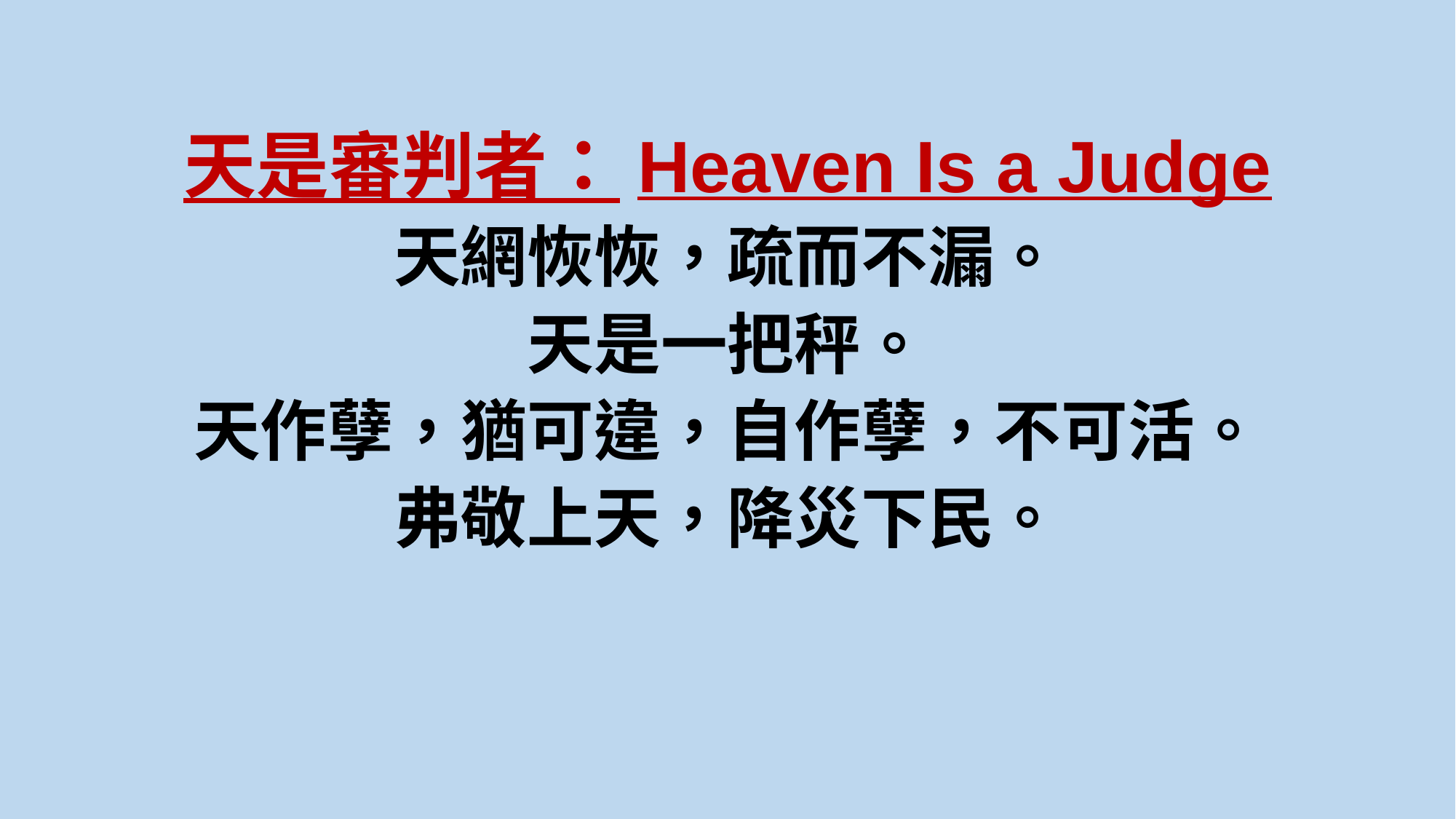

天是審判者：Heaven Is a Judge
天網恢恢，疏而不漏。
天是一把秤。
天作孽，猶可違，自作孽，不可活。
弗敬上天，降災下民。